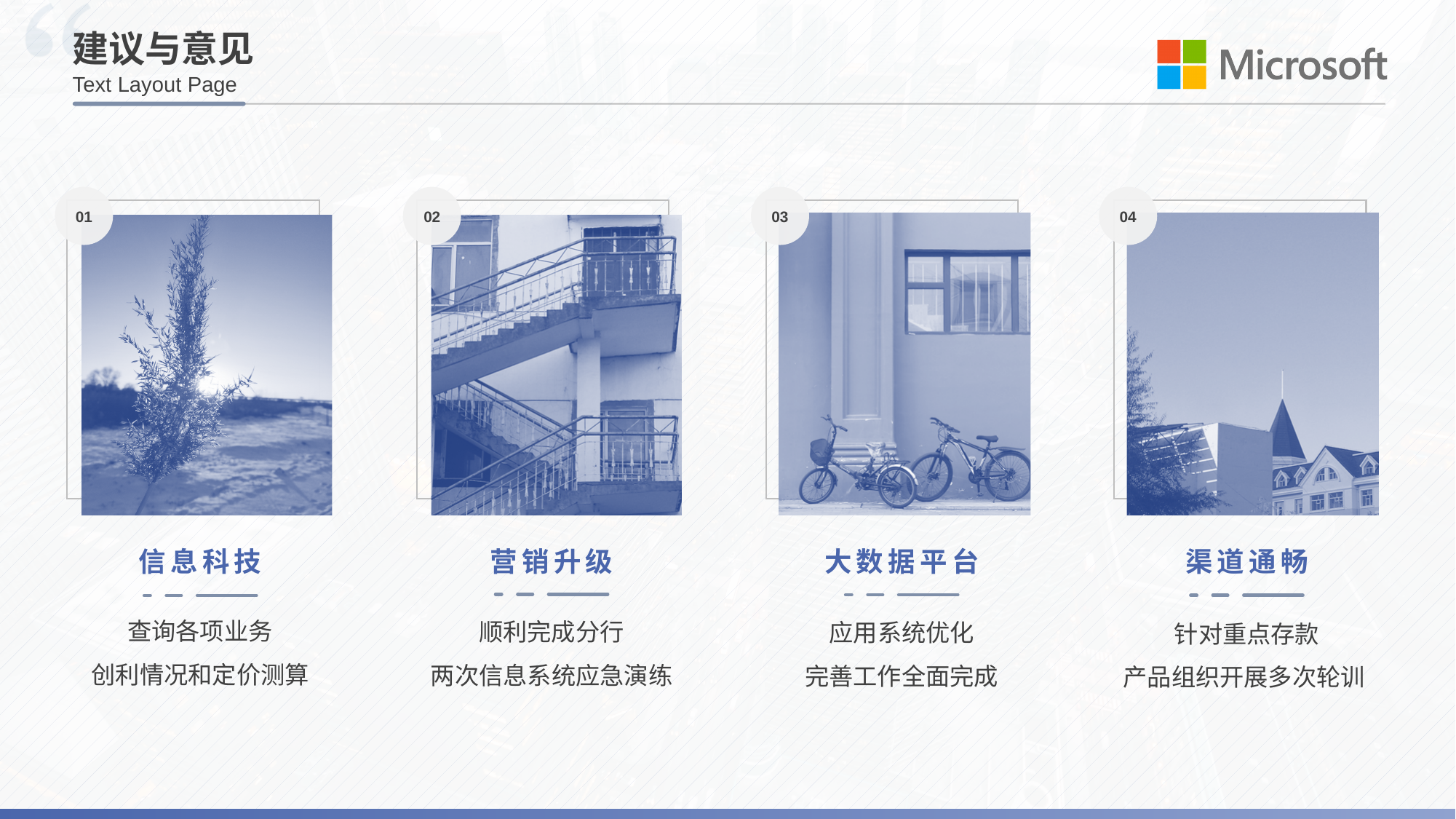

# 建议与意见
Text Layout Page
01
02
03
04

信息科技
营销升级
大数据平台
渠道通畅
查询各项业务
创利情况和定价测算
顺利完成分行
两次信息系统应急演练
应用系统优化
完善工作全面完成
针对重点存款
产品组织开展多次轮训